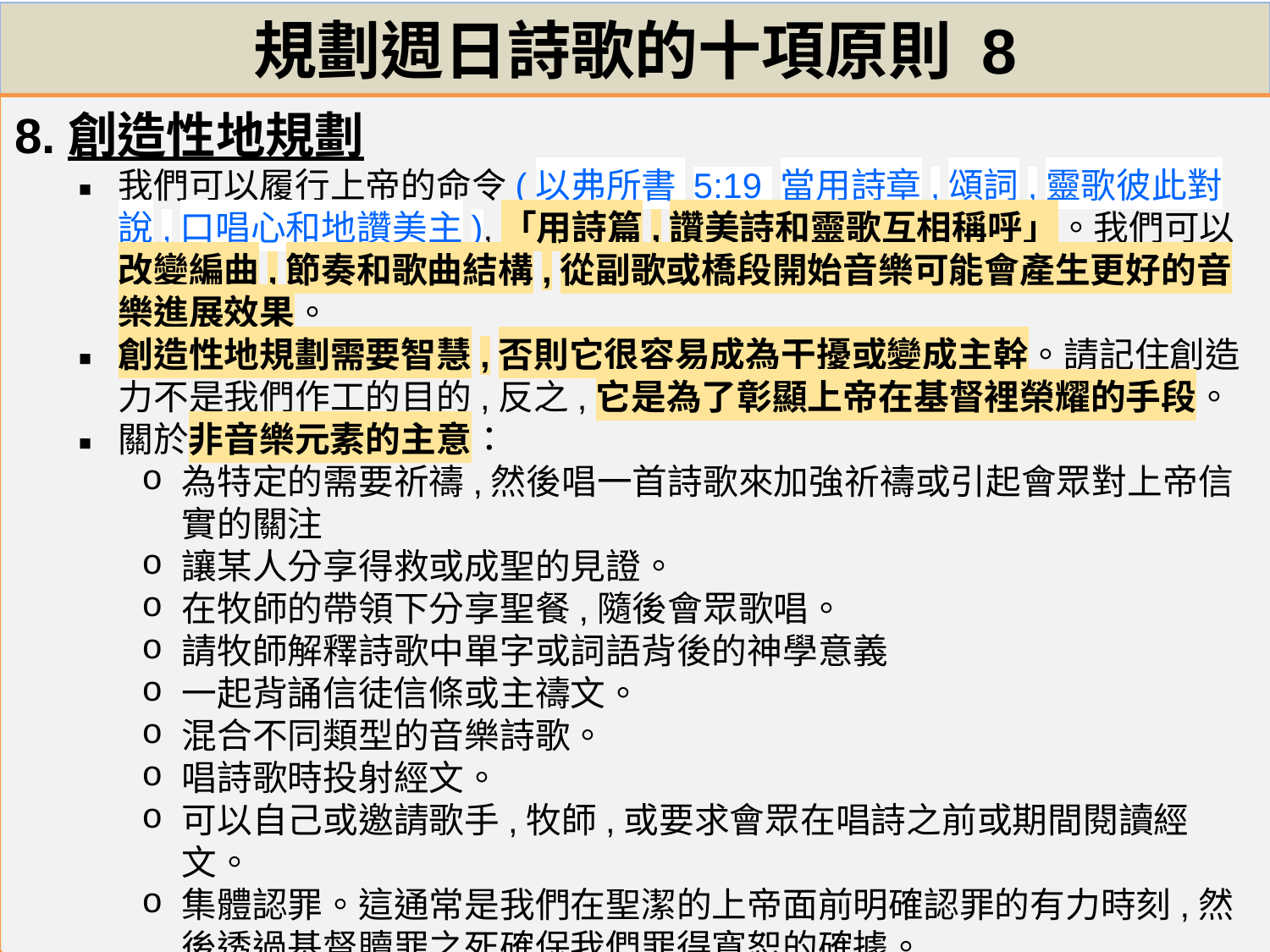

# 規劃週日詩歌的十項原則 8

8.創造性地規劃
我們可以履行上帝的命令(以弗所書 5:19 當用詩章,頌詞,靈歌彼此對說,口唱心和地讚美主),「用詩篇,讚美詩和靈歌互相稱呼」。我們可以改變編曲,節奏和歌曲結構,從副歌或橋段開始音樂可能會產生更好的音樂進展效果。
創造性地規劃需要智慧,否則它很容易成為干擾或變成主幹。請記住創造力不是我們作工的目的,反之,它是為了彰顯上帝在基督裡榮耀的手段。
關於非音樂元素的主意：
為特定的需要祈禱,然後唱一首詩歌來加強祈禱或引起會眾對上帝信實的關注
讓某人分享得救或成聖的見證。
在牧師的帶領下分享聖餐,隨後會眾歌唱。
請牧師解釋詩歌中單字或詞語背後的神學意義
一起背誦信徒信條或主禱文。
混合不同類型的音樂詩歌。
唱詩歌時投射經文。
可以自己或邀請歌手,牧師,或要求會眾在唱詩之前或期間閱讀經文。
集體認罪。這通常是我們在聖潔的上帝面前明確認罪的有力時刻,然後透過基督贖罪之死確保我們罪得寬恕的確據。
在兩首歌之間加入一段禱告,可視為敬拜的一部分。